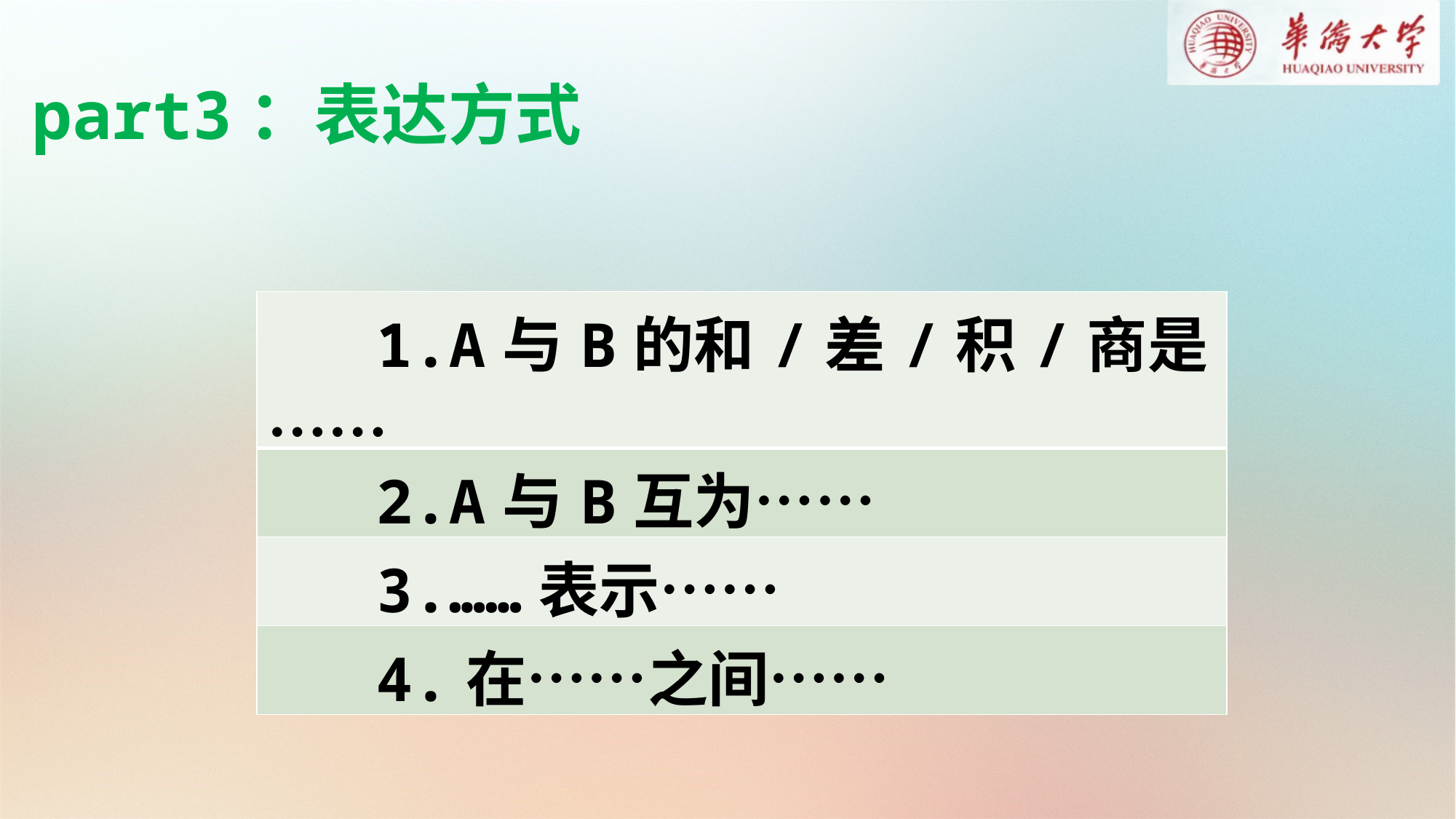

part3：表达方式
| 1.A与B的和/差/积/商是…… |
| --- |
| 2.A与B互为…… |
| 3.……表示…… |
| 4.在……之间…… |